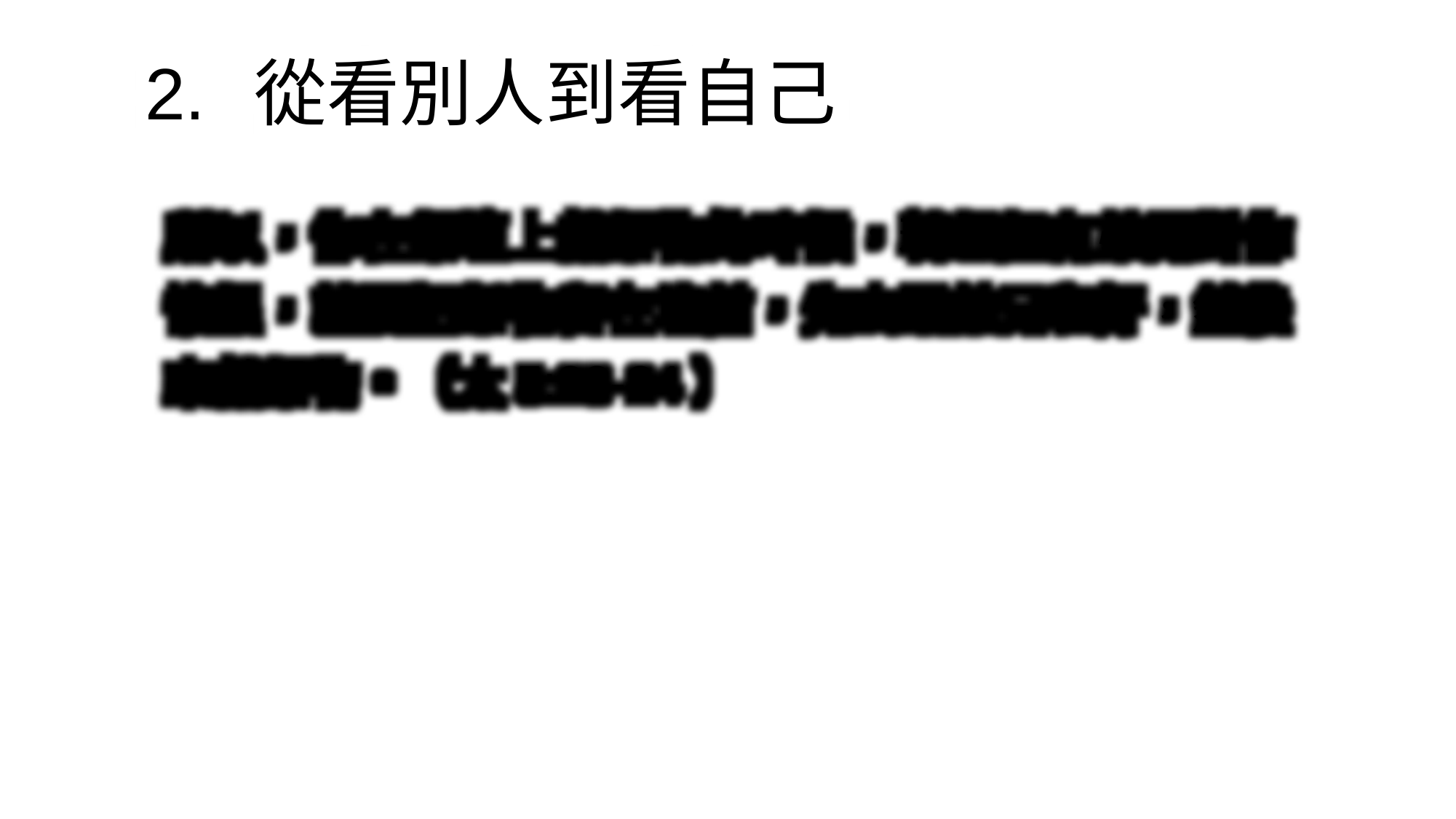

從看別人到看自己

所以，你在祭壇上獻祭物的時候，若想起有弟兄對你懷恨，就要把祭物留在壇前，先去跟弟兄和好，然後來獻祭物。（太5:23-24）